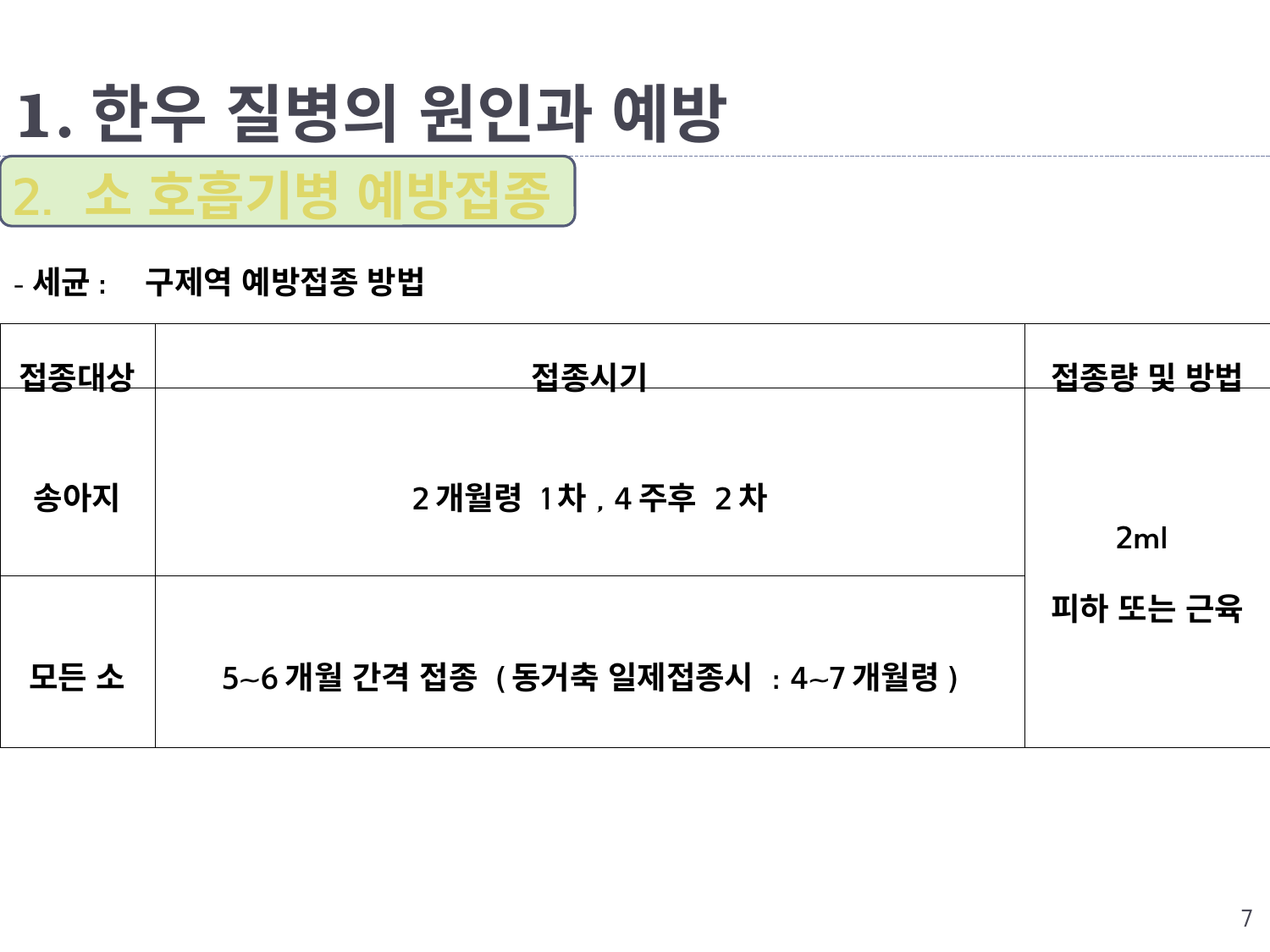

# 1.한우 질병의 원인과 예방
2. 소 호흡기병 예방접종

-세균:   구제역 예방접종 방법
| 접종대상 | 접종시기 | 접종량 및 방법 |
| --- | --- | --- |
| 송아지 | 2개월령 1차, 4주후 2차 | 2ml 피하 또는 근육 |
| 모든 소 | 5~6개월 간격 접종 (동거축 일제접종시 : 4~7개월령) |  |
7